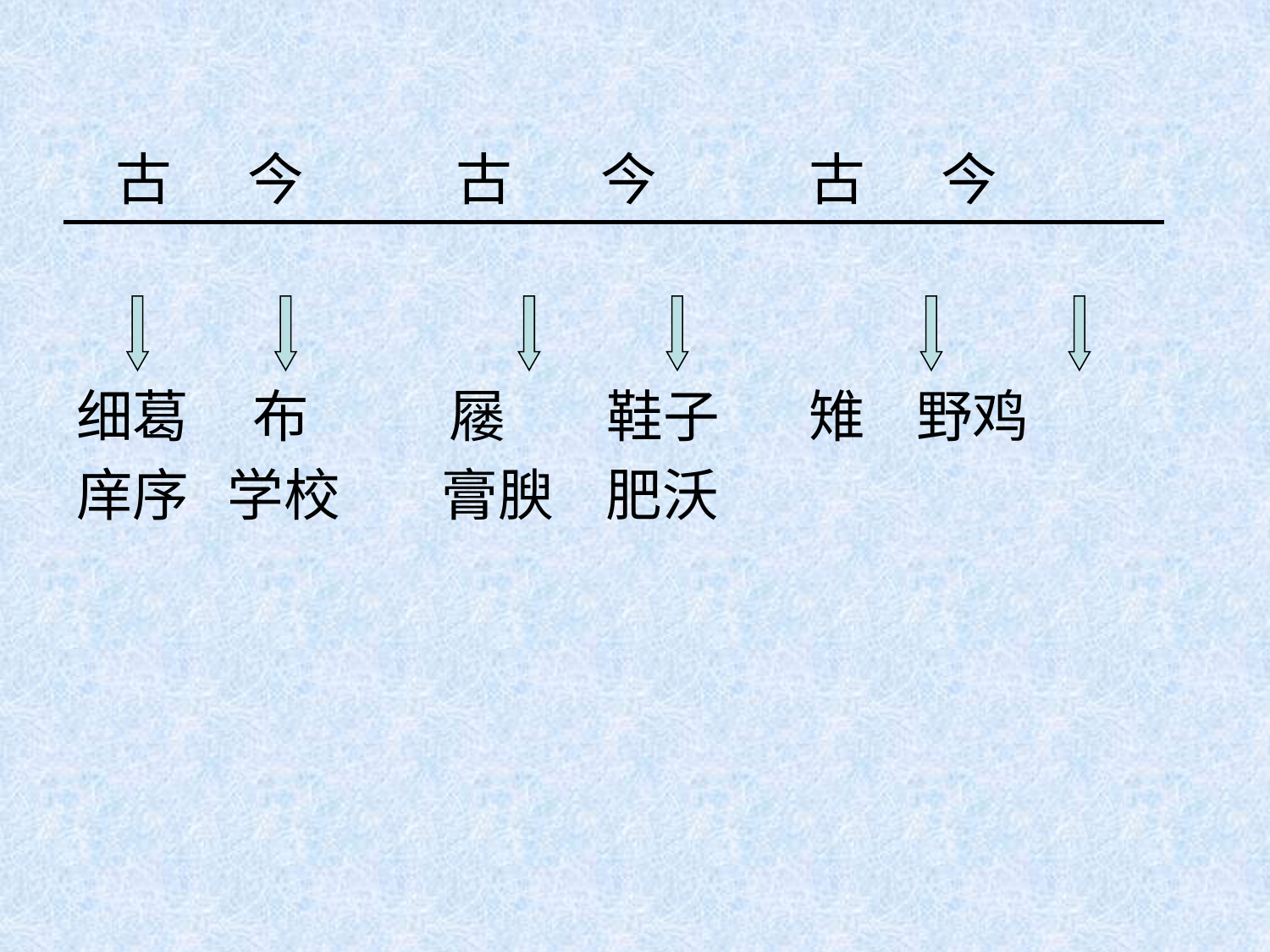

古      今            古       今            古      今

细葛     布           屦        鞋子       雉    野鸡
庠序   学校        膏腴    肥沃